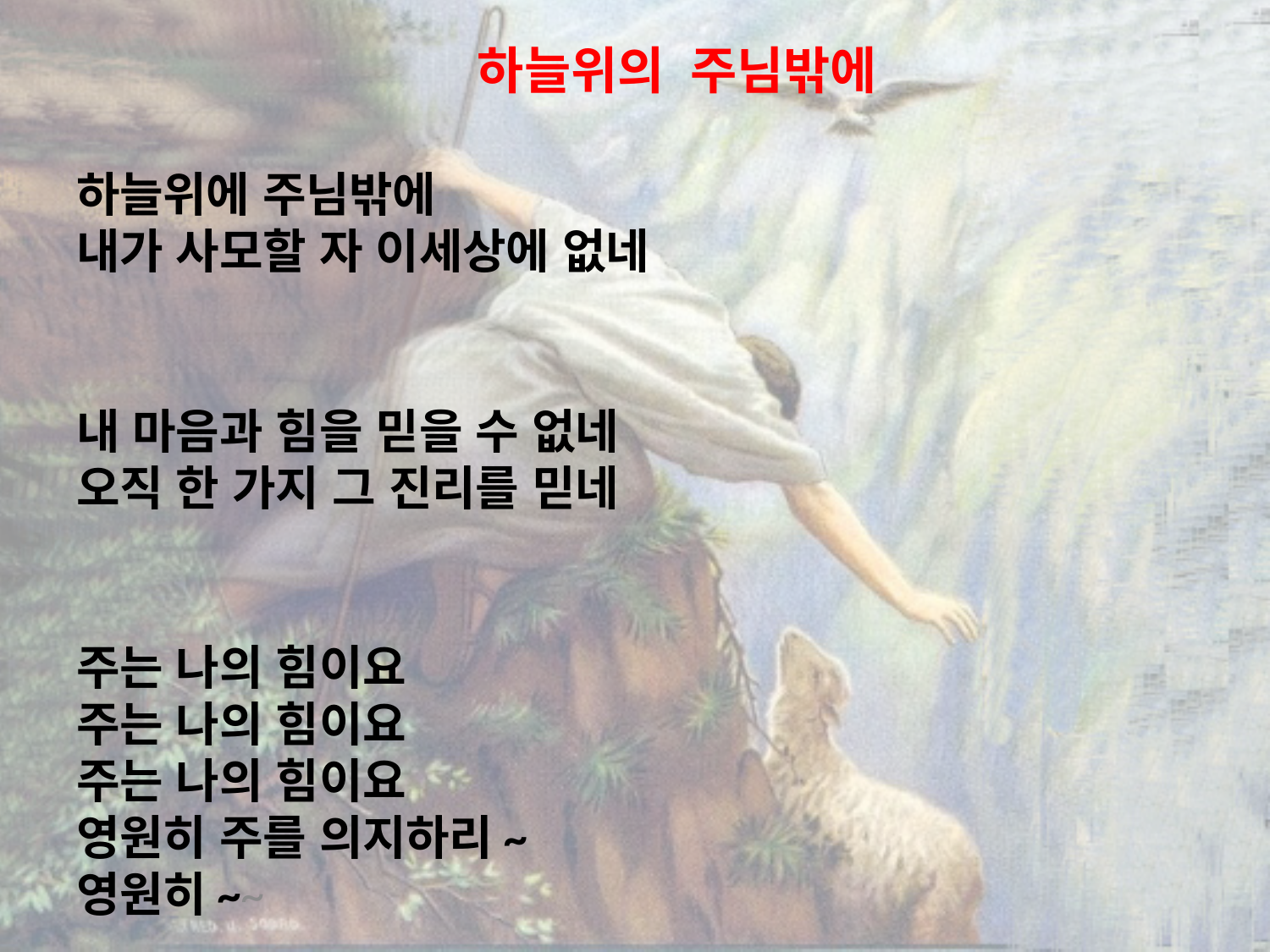

# 하늘위의  주님밖에
하늘위에 주님밖에
내가 사모할 자 이세상에 없네
내 마음과 힘을 믿을 수 없네
오직 한 가지 그 진리를 믿네
주는 나의 힘이요
주는 나의 힘이요
주는 나의 힘이요
영원히 주를 의지하리~
영원히~~